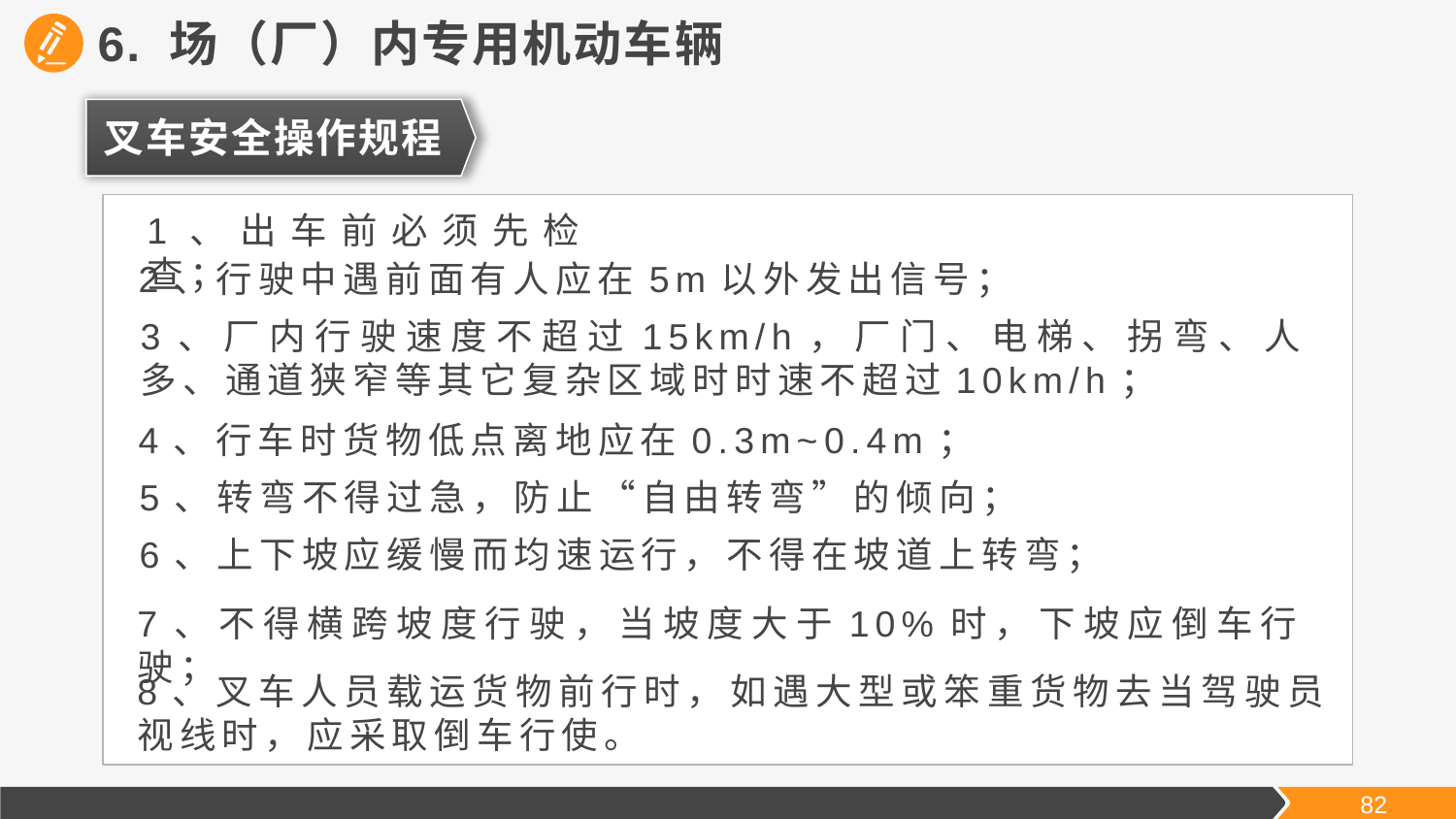

6. 场（厂）内专用机动车辆

叉车安全操作规程

1、出车前必须先检查；
2、行驶中遇前面有人应在5m以外发出信号；
3、厂内行驶速度不超过15km/h，厂门、电梯、拐弯、人多、通道狭窄等其它复杂区域时时速不超过10km/h；
4、行车时货物低点离地应在0.3m~0.4m；
5、转弯不得过急，防止“自由转弯”的倾向；
6、上下坡应缓慢而均速运行，不得在坡道上转弯；
7、不得横跨坡度行驶，当坡度大于10%时，下坡应倒车行驶；
8、叉车人员载运货物前行时，如遇大型或笨重货物去当驾驶员视线时，应采取倒车行使。